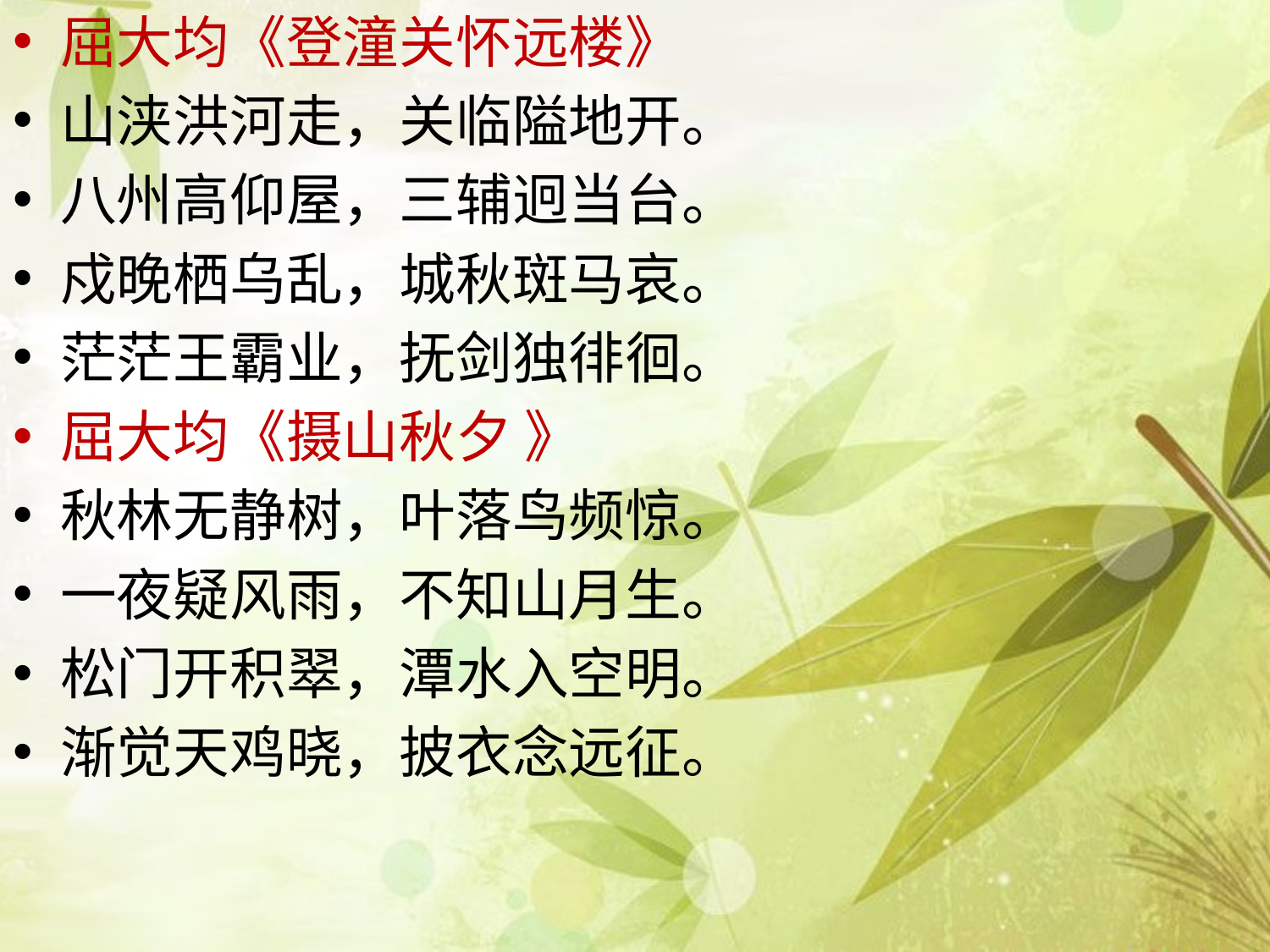

屈大均《登潼关怀远楼》
山浃洪河走，关临隘地开。
八州高仰屋，三辅迥当台。
戍晚栖乌乱，城秋斑马哀。
茫茫王霸业，抚剑独徘徊。
屈大均《摄山秋夕 》
秋林无静树，叶落鸟频惊。
一夜疑风雨，不知山月生。
松门开积翠，潭水入空明。
渐觉天鸡晓，披衣念远征。